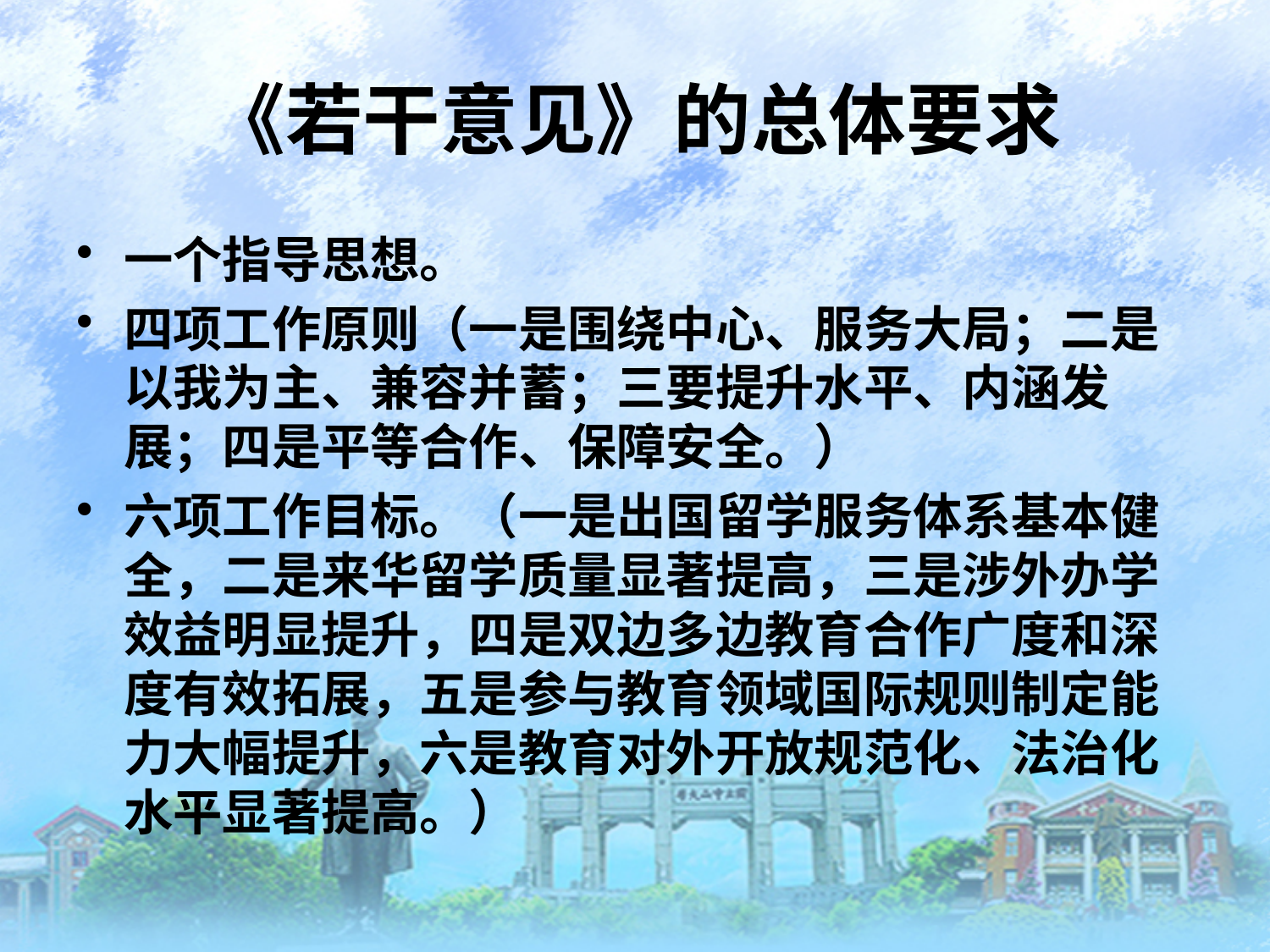

# 《若干意见》的总体要求
一个指导思想。
四项工作原则（一是围绕中心、服务大局；二是以我为主、兼容并蓄；三要提升水平、内涵发展；四是平等合作、保障安全。）
六项工作目标。（一是出国留学服务体系基本健全，二是来华留学质量显著提高，三是涉外办学效益明显提升，四是双边多边教育合作广度和深度有效拓展，五是参与教育领域国际规则制定能力大幅提升，六是教育对外开放规范化、法治化水平显著提高。）